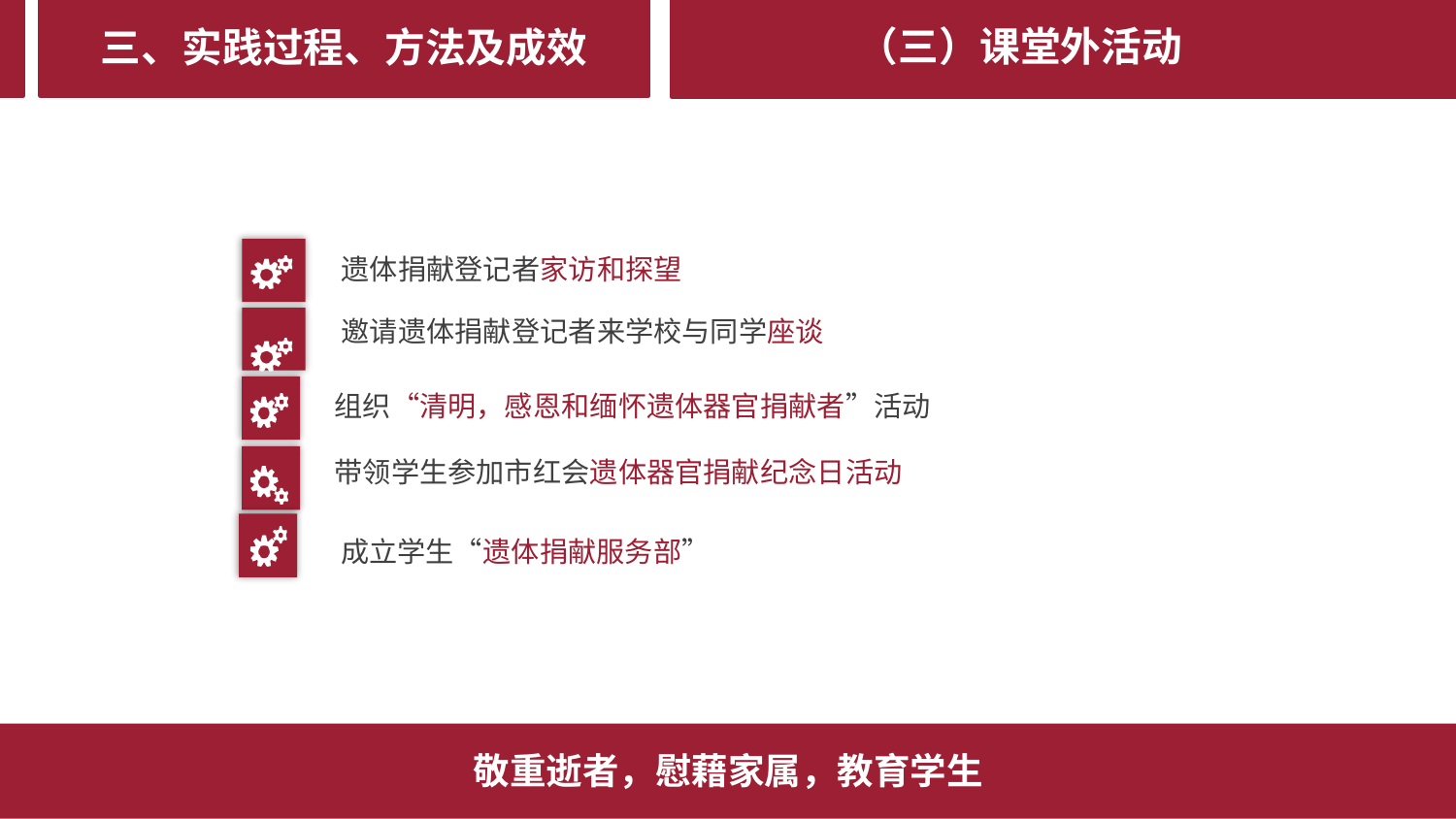

（三）课堂外活动
# 三、实践过程、方法及成效

遗体捐献登记者家访和探望
邀请遗体捐献登记者来学校与同学座谈
组织“清明，感恩和缅怀遗体器官捐献者”活动 带领学生参加市红会遗体器官捐献纪念日活动

成立学生“遗体捐献服务部”

敬重逝者，慰藉家属，教育学生